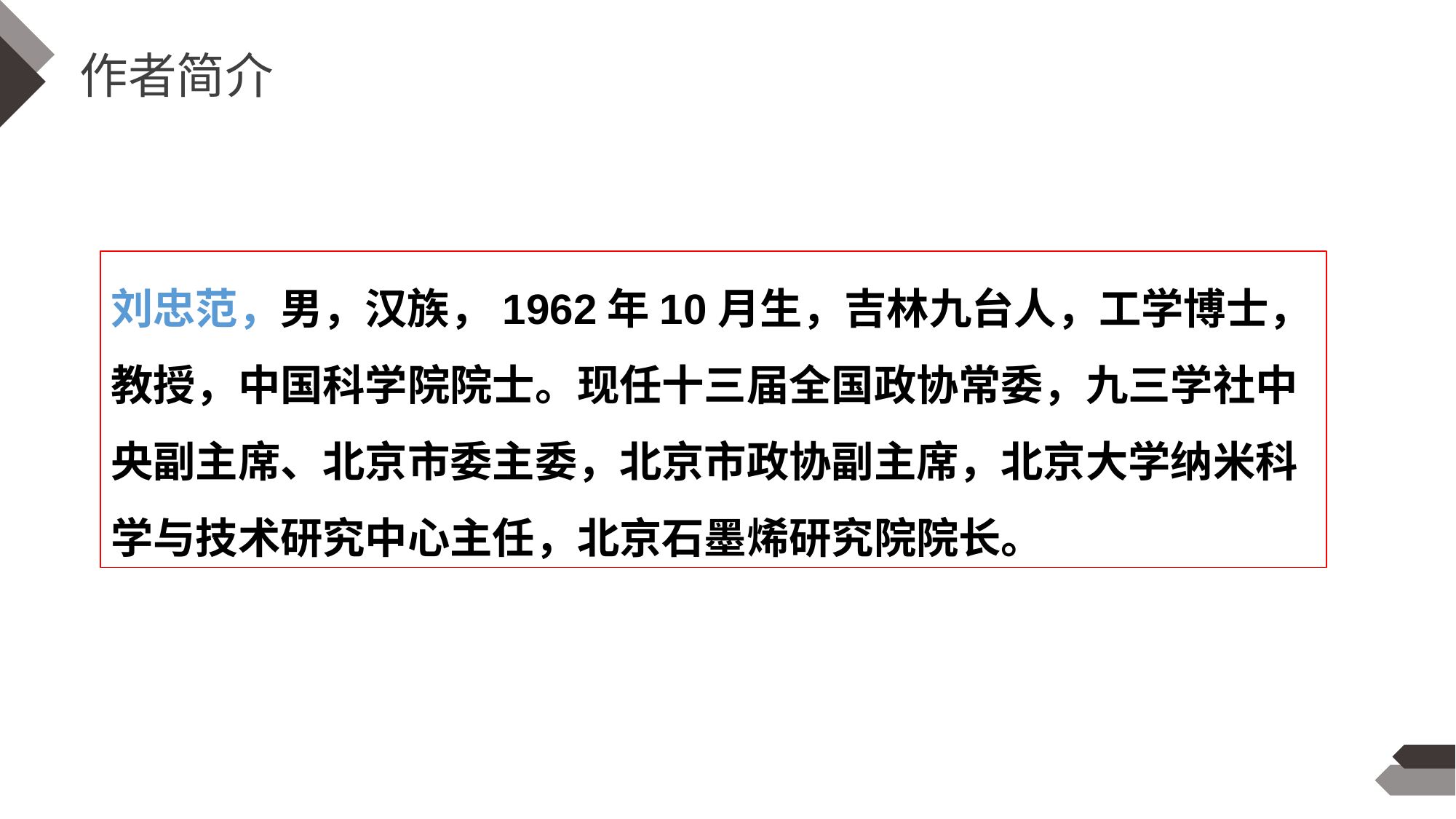

作者简介
刘忠范，男，汉族，1962年10月生，吉林九台人，工学博士，教授，中国科学院院士。现任十三届全国政协常委，九三学社中央副主席、北京市委主委，北京市政协副主席，北京大学纳米科学与技术研究中心主任，北京石墨烯研究院院长。